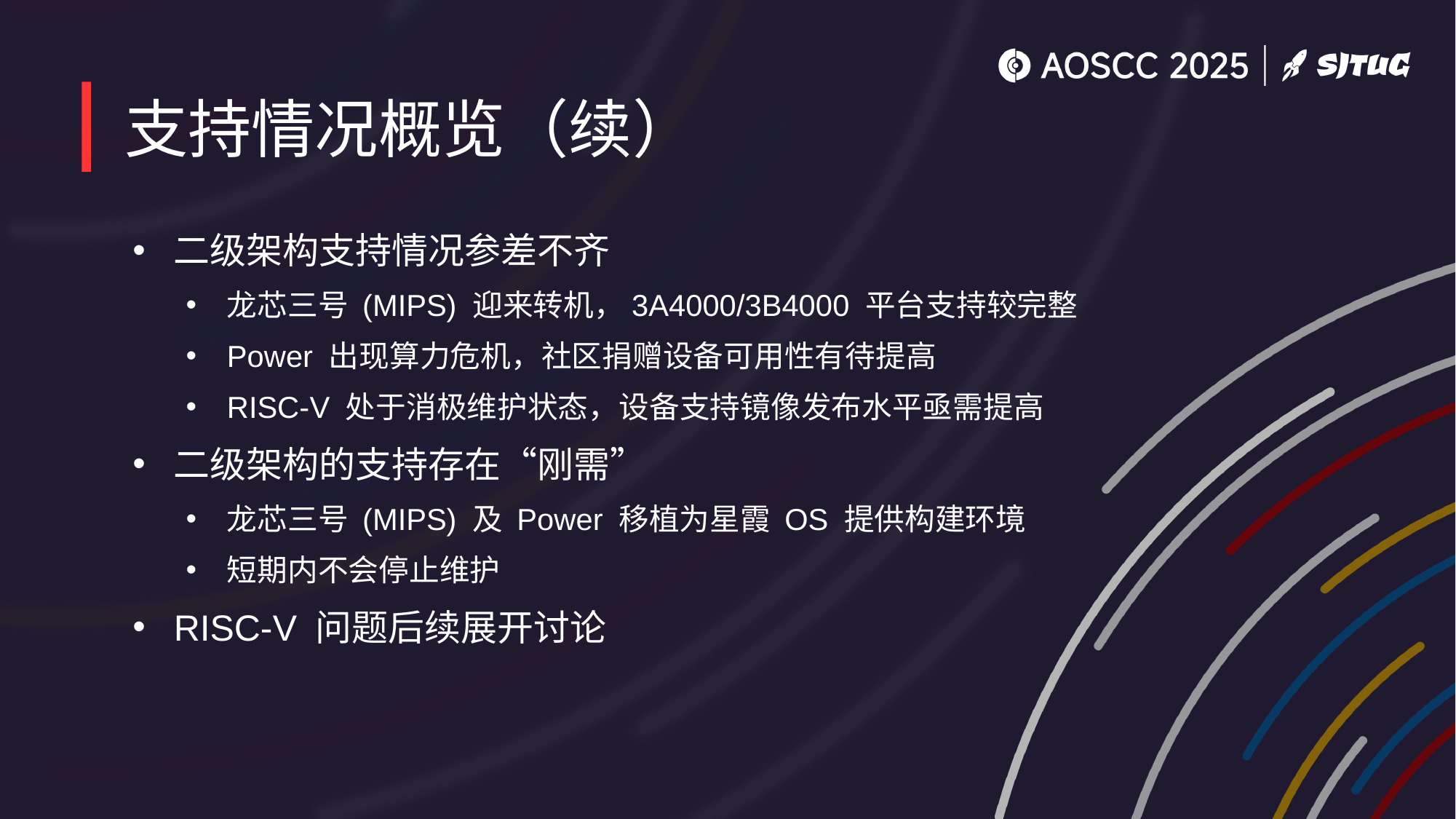

# 支持情况概览（续）
二级架构支持情况参差不齐
龙芯三号 (MIPS) 迎来转机，3A4000/3B4000 平台支持较完整
Power 出现算力危机，社区捐赠设备可用性有待提高
RISC-V 处于消极维护状态，设备支持镜像发布水平亟需提高
二级架构的支持存在“刚需”
龙芯三号 (MIPS) 及 Power 移植为星霞 OS 提供构建环境
短期内不会停止维护
RISC-V 问题后续展开讨论